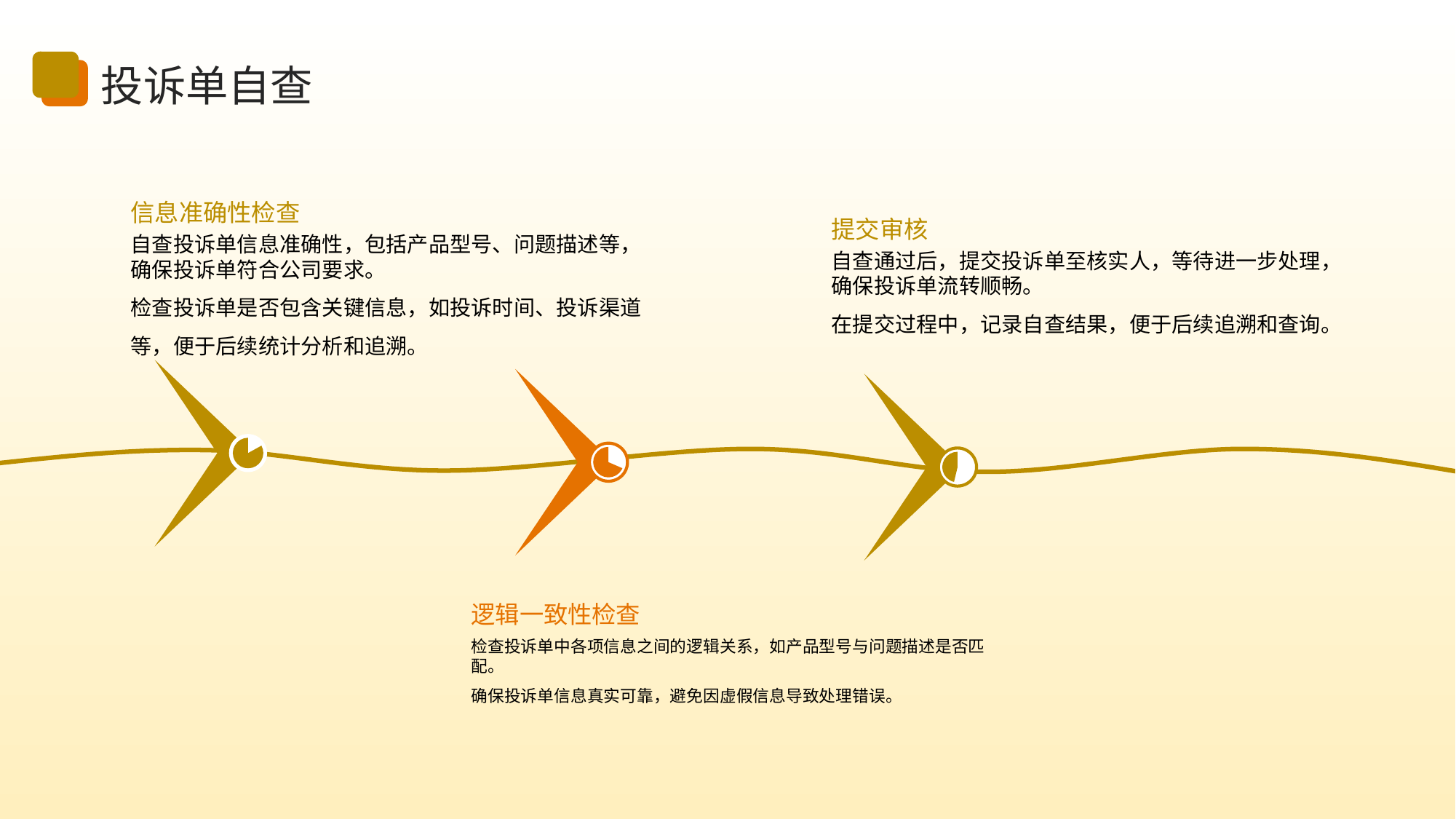

投诉单自查
信息准确性检查
提交审核
自查投诉单信息准确性，包括产品型号、问题描述等，确保投诉单符合公司要求。
检查投诉单是否包含关键信息，如投诉时间、投诉渠道等，便于后续统计分析和追溯。
自查通过后，提交投诉单至核实人，等待进一步处理，确保投诉单流转顺畅。
在提交过程中，记录自查结果，便于后续追溯和查询。

逻辑一致性检查
检查投诉单中各项信息之间的逻辑关系，如产品型号与问题描述是否匹配。
确保投诉单信息真实可靠，避免因虚假信息导致处理错误。